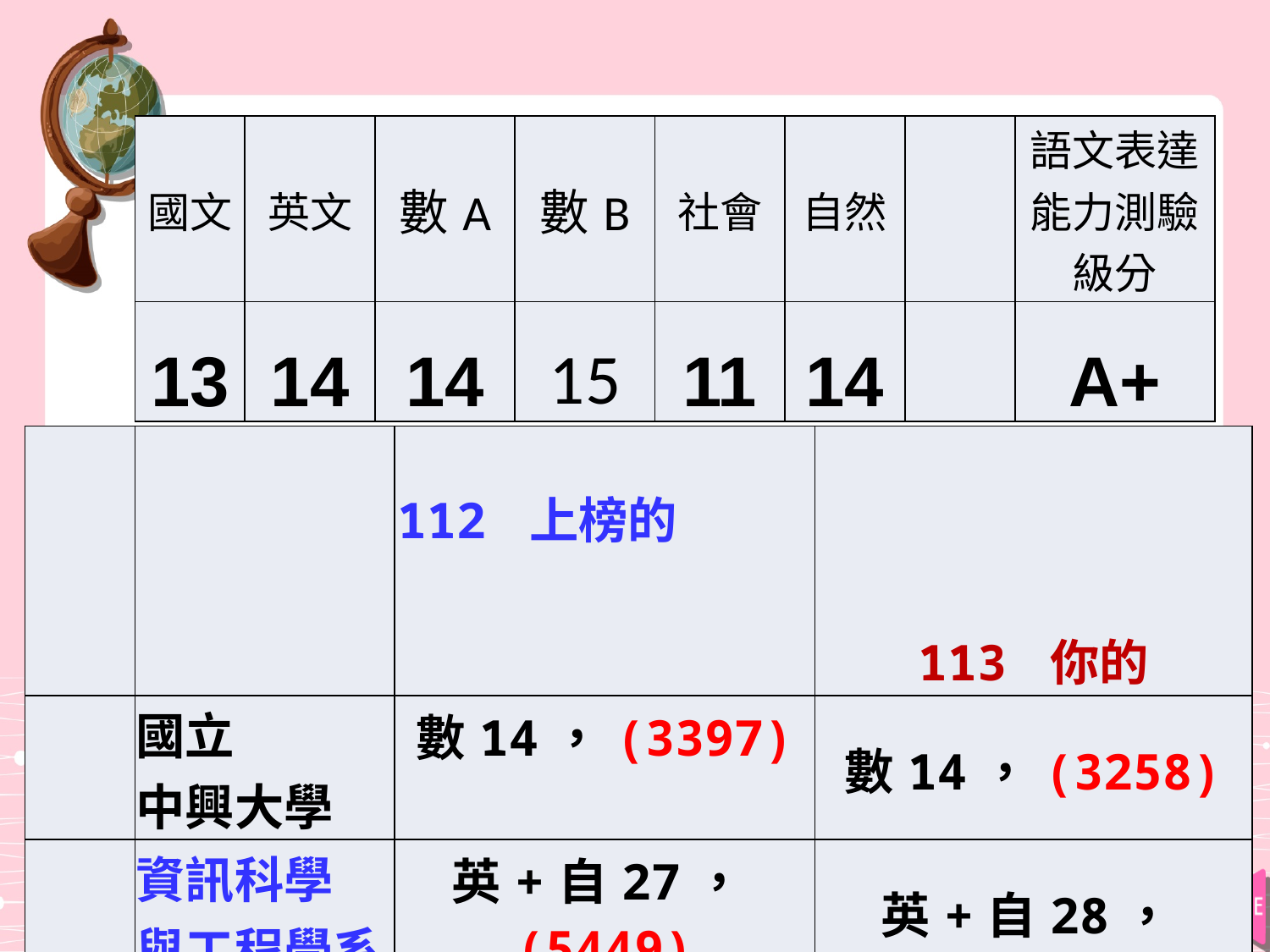

| 國文 | 英文 | 數A | 數B | 社會 | 自然 |  | 語文表達能力測驗級分 |
| --- | --- | --- | --- | --- | --- | --- | --- |
| 13 | 14 | 14 | 15 | 11 | 14 |  | A+ |
|  |  | 112 上榜的 | 113 你的 |
| --- | --- | --- | --- |
|  | 國立 中興大學 | 數14，(3397) | 數14，(3258) |
|  | 資訊科學 與工程學系 | 英+自27，(5449) | 英+自28，(4718) |
|  |  | 國英數自54，(3348) | 國英數自55，(3117) |